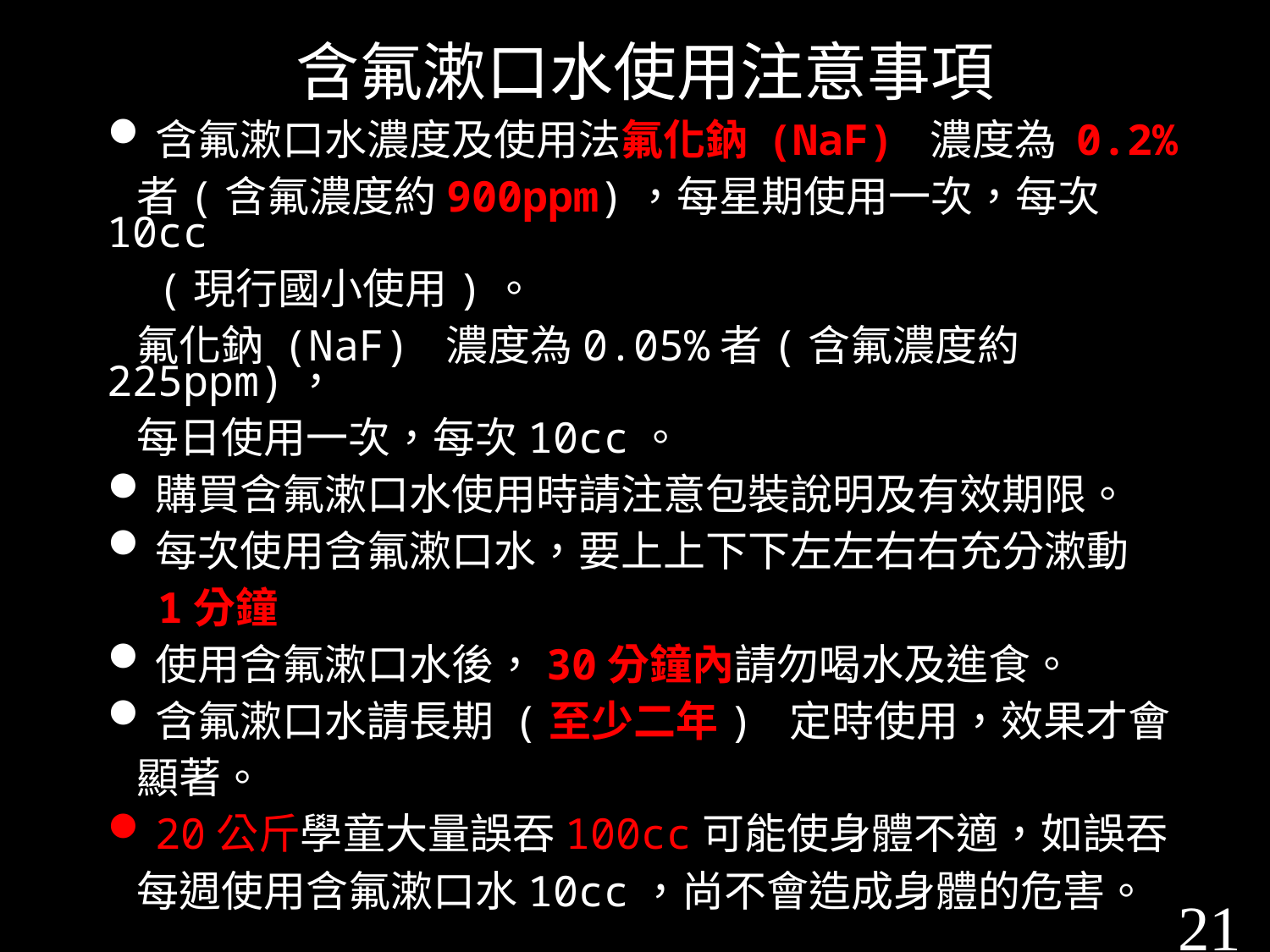

含氟漱口水使用注意事項
含氟漱口水濃度及使用法氟化鈉 (NaF) 濃度為 0.2%
  者(含氟濃度約900ppm)，每星期使用一次，每次10cc
  (現行國小使用)。
  氟化鈉 (NaF) 濃度為0.05%者(含氟濃度約225ppm)，
  每日使用一次，每次10cc。
購買含氟漱口水使用時請注意包裝說明及有效期限。
每次使用含氟漱口水，要上上下下左左右右充分漱動
  1分鐘
使用含氟漱口水後，30分鐘內請勿喝水及進食。
含氟漱口水請長期 (至少二年) 定時使用，效果才會
  顯著。
20公斤學童大量誤吞100cc可能使身體不適，如誤吞
  每週使用含氟漱口水10cc，尚不會造成身體的危害。
21